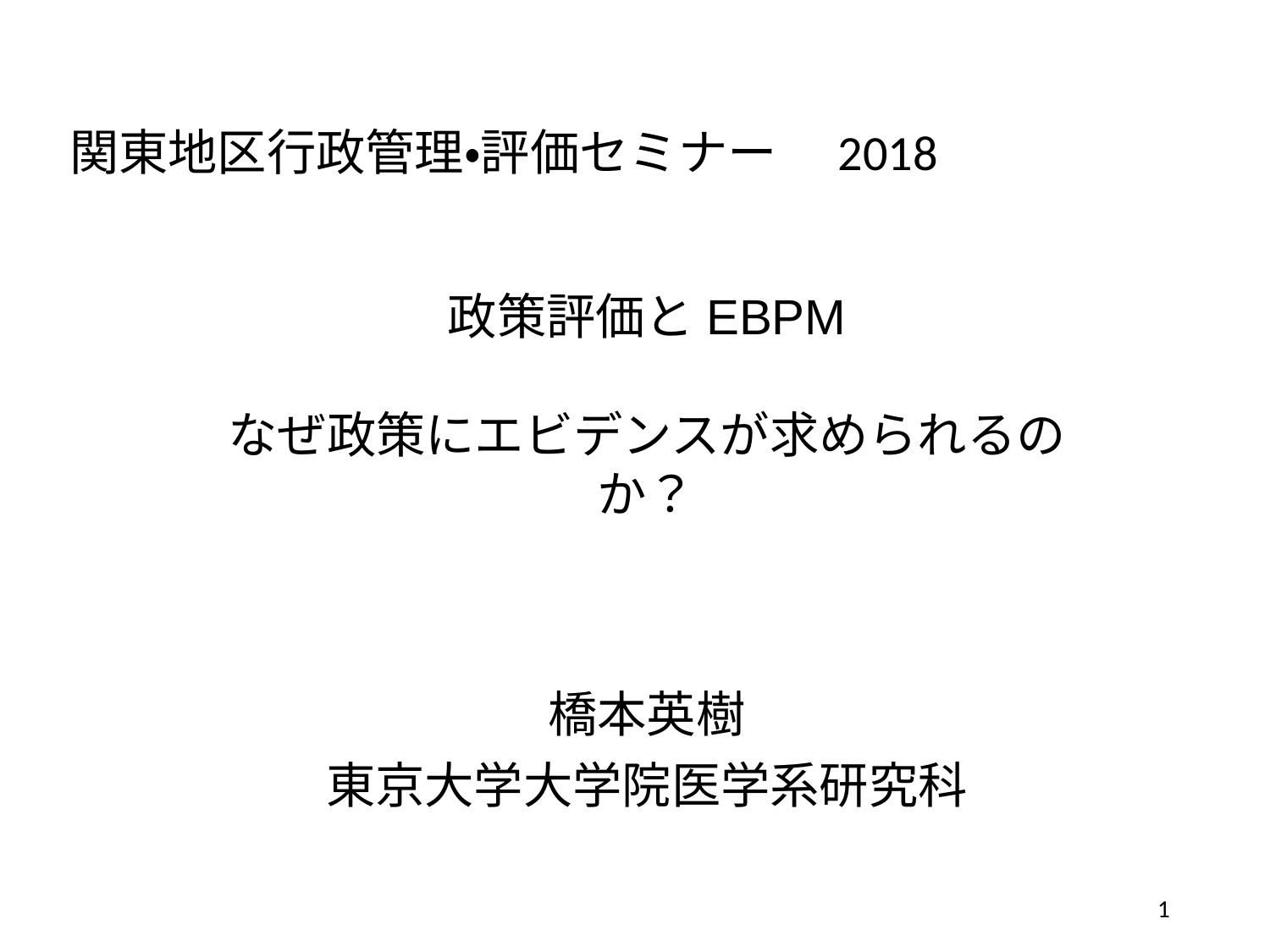

関東地区行政管理・評価セミナー　2018
# 政策評価とEBPM なぜ政策にエビデンスが求められるのか？
橋本英樹
東京大学大学院医学系研究科
1